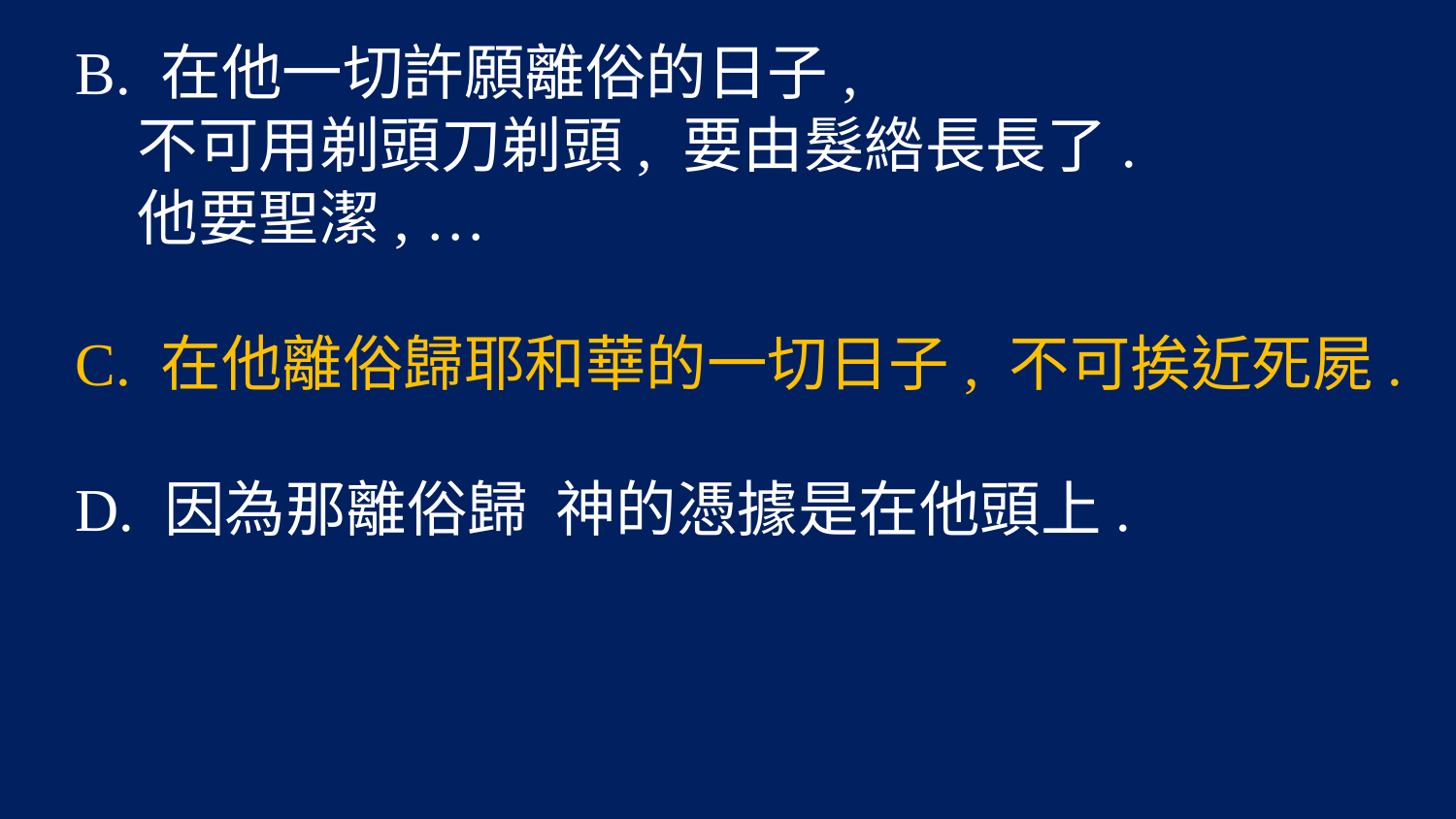

B. 在他一切許願離俗的日子,
        不可用剃頭刀剃頭, 要由髮綹長長了.
        他要聖潔, …

    C. 在他離俗歸耶和華的一切日子, 不可挨近死屍.

    D. 因為那離俗歸  神的憑據是在他頭上.